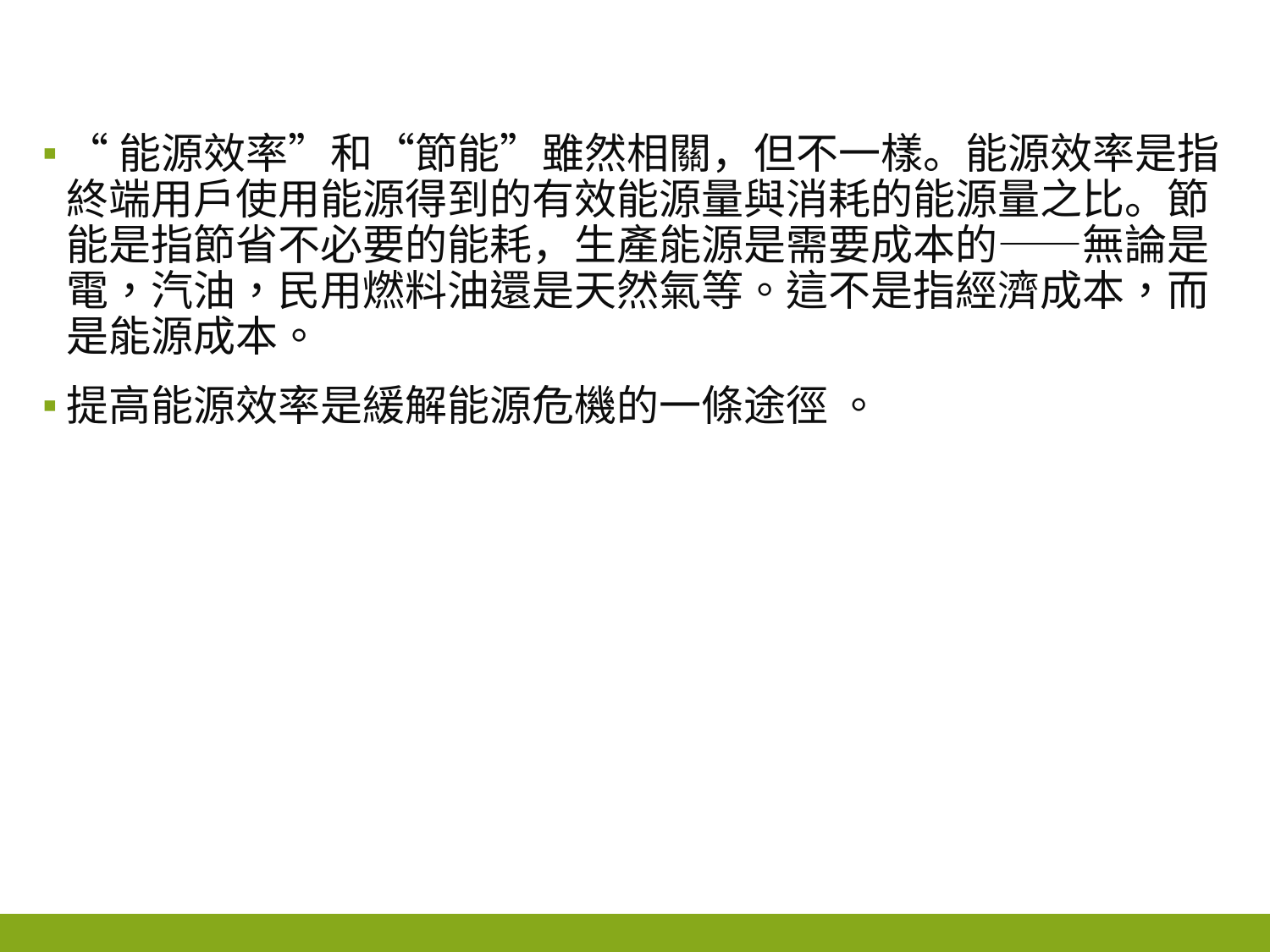

#
“能源效率”和“節能”雖然相關，但不一樣。能源效率是指終端用戶使用能源得到的有效能源量與消耗的能源量之比。節能是指節省不必要的能耗，生產能源是需要成本的——無論是電，汽油，民用燃料油還是天然氣等。這不是指經濟成本，而是能源成本。
提高能源效率是緩解能源危機的一條途徑 。